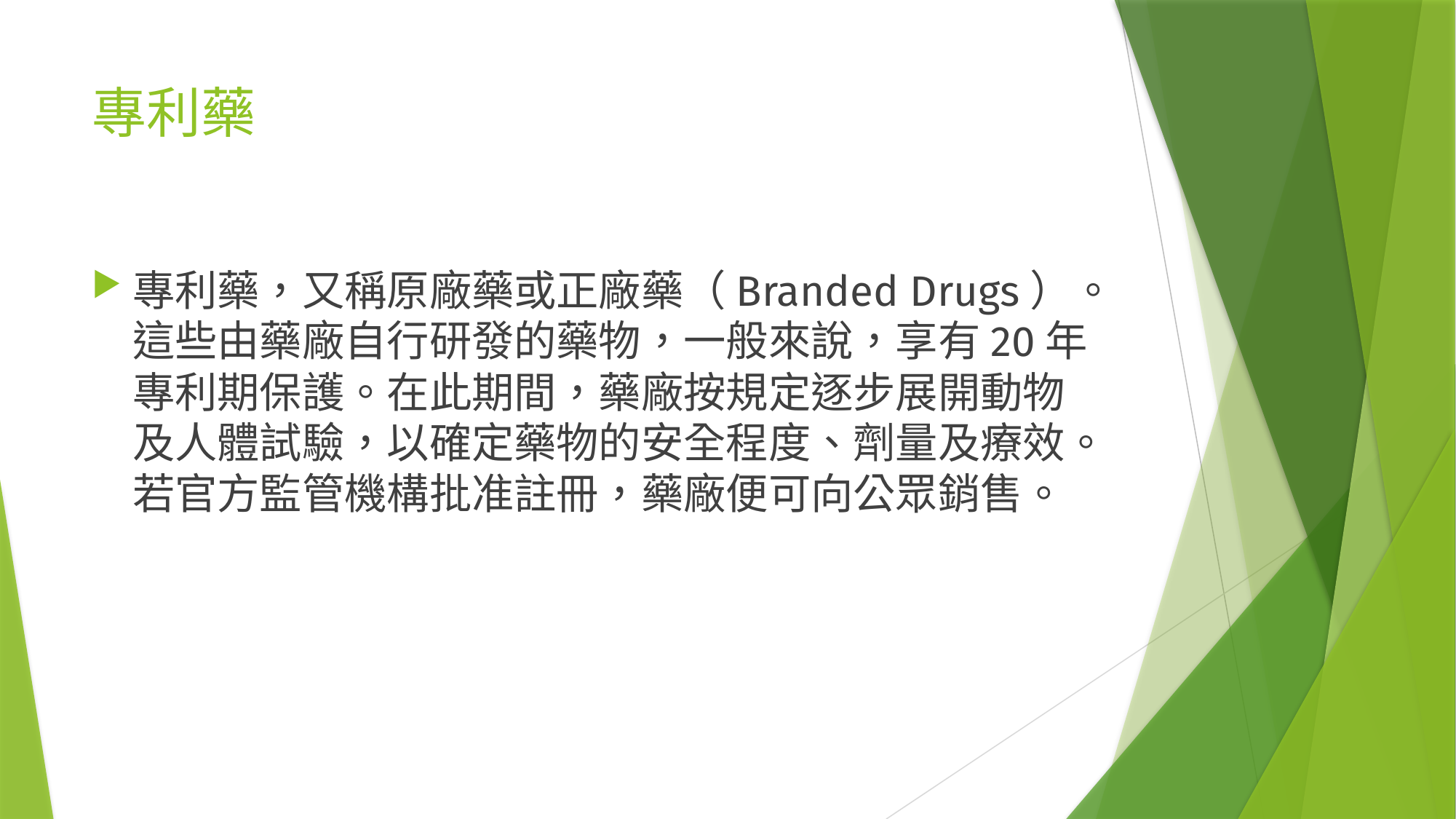

# 專利藥
專利藥，又稱原廠藥或正廠藥（Branded Drugs）。這些由藥廠自行研發的藥物，一般來說，享有20年專利期保護。在此期間，藥廠按規定逐步展開動物及人體試驗，以確定藥物的安全程度、劑量及療效。若官方監管機構批准註冊，藥廠便可向公眾銷售。